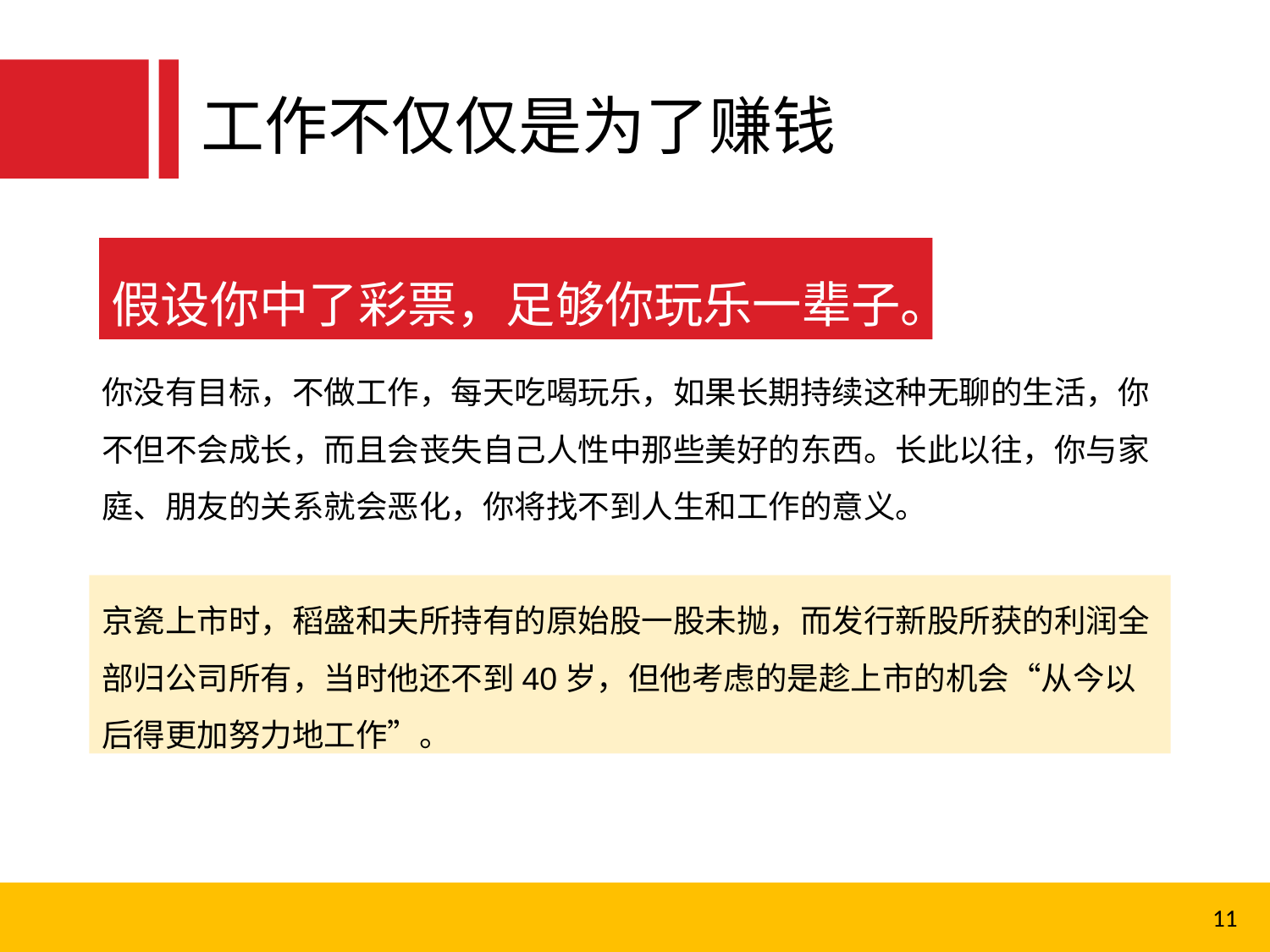

工作不仅仅是为了赚钱
假设你中了彩票，足够你玩乐一辈子。
你没有目标，不做工作，每天吃喝玩乐，如果长期持续这种无聊的生活，你不但不会成长，而且会丧失自己人性中那些美好的东西。长此以往，你与家庭、朋友的关系就会恶化，你将找不到人生和工作的意义。

京瓷上市时，稻盛和夫所持有的原始股一股未抛，而发行新股所获的利润全部归公司所有，当时他还不到40岁，但他考虑的是趁上市的机会“从今以后得更加努力地工作”。

11